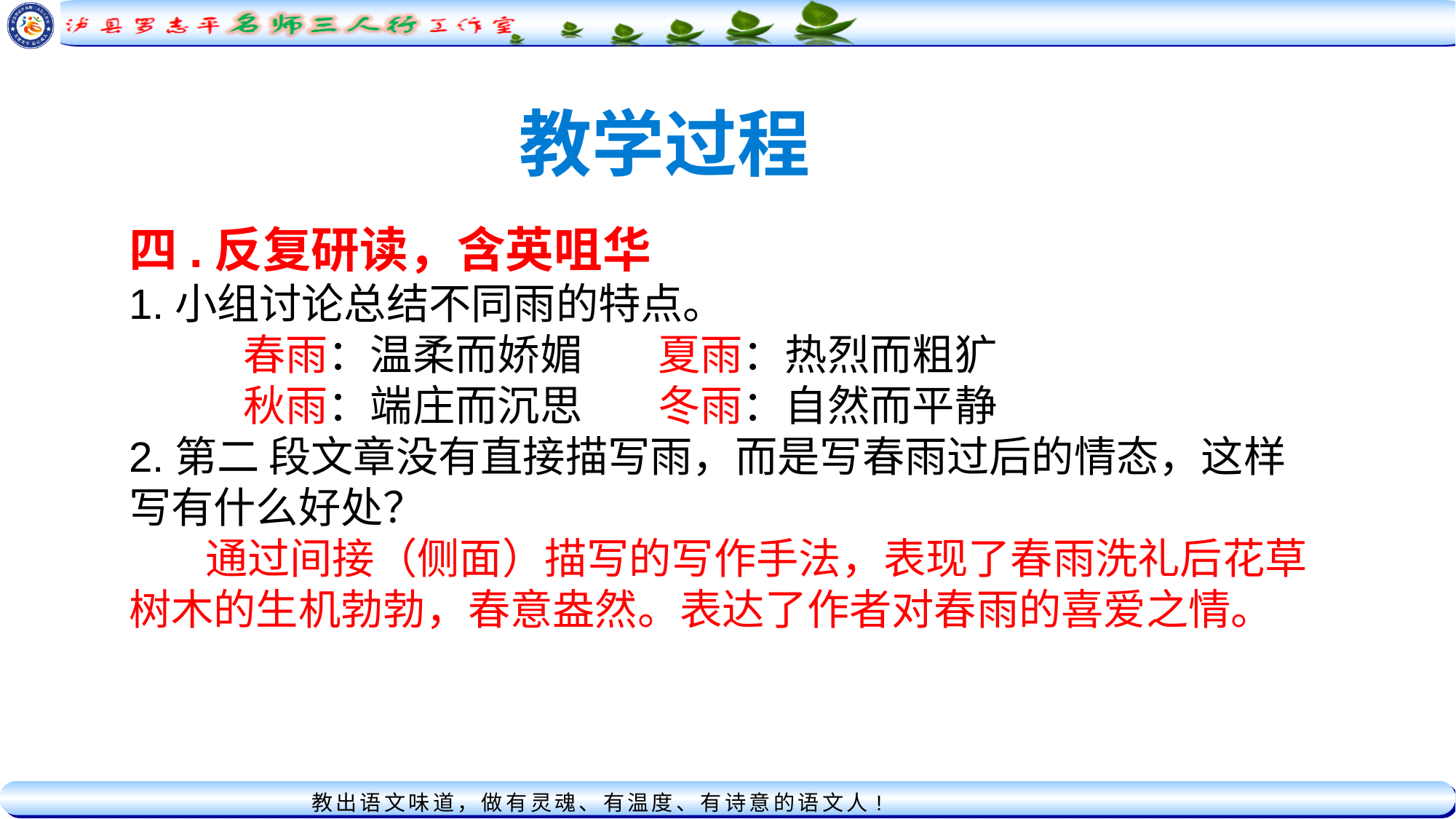

教学过程
四.反复研读，含英咀华
1.小组讨论总结不同雨的特点。
           春雨：温柔而娇媚        夏雨：热烈而粗犷
           秋雨：端庄而沉思        冬雨：自然而平静
2.第二 段文章没有直接描写雨，而是写春雨过后的情态，这样写有什么好处？
       通过间接（侧面）描写的写作手法，表现了春雨洗礼后花草树木的生机勃勃，春意盎然。表达了作者对春雨的喜爱之情。